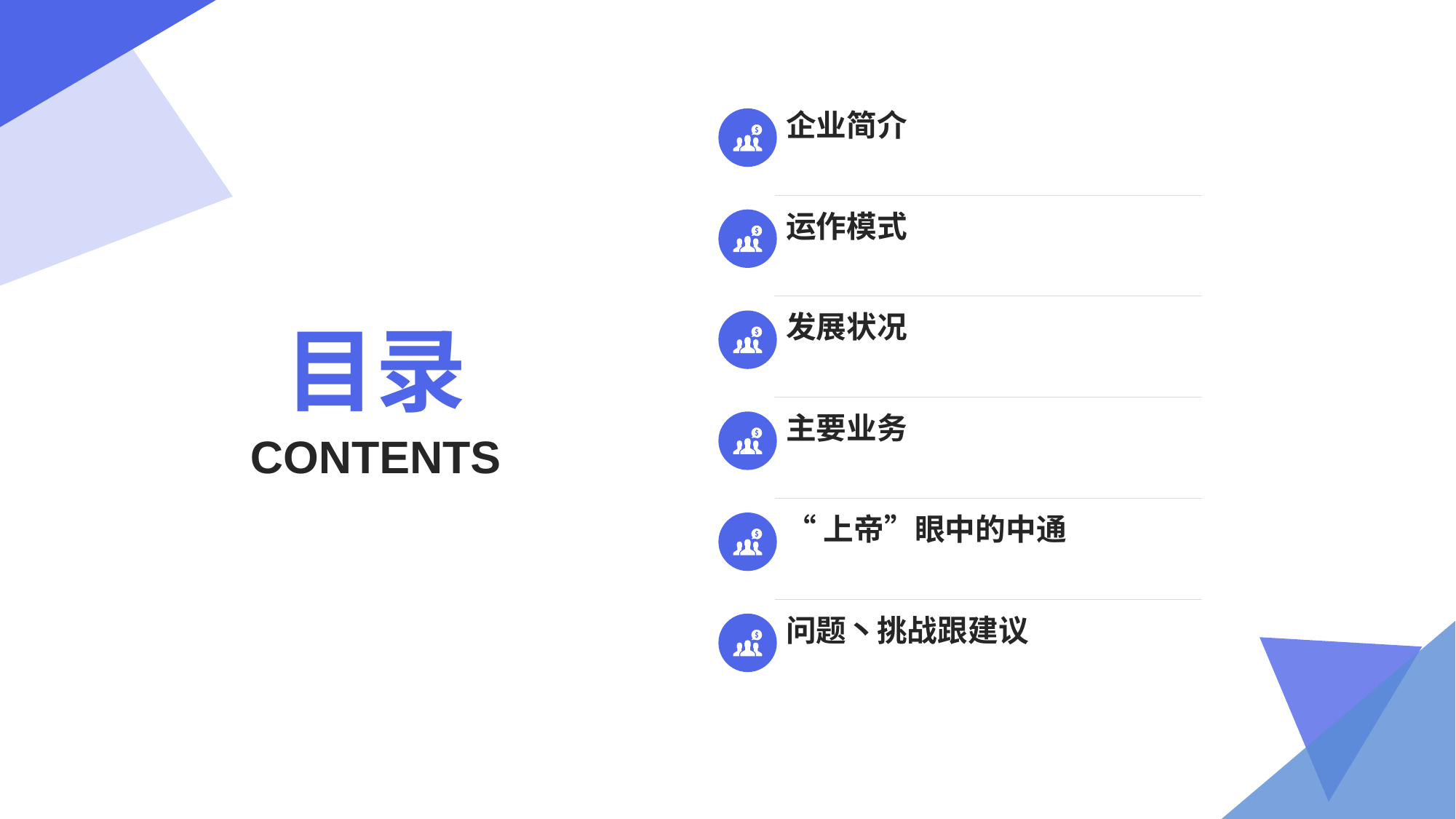

企业简介

运作模式

目录
发展状况

主要业务

CONTENTS

“上帝”眼中的中通

问题丶挑战跟建议